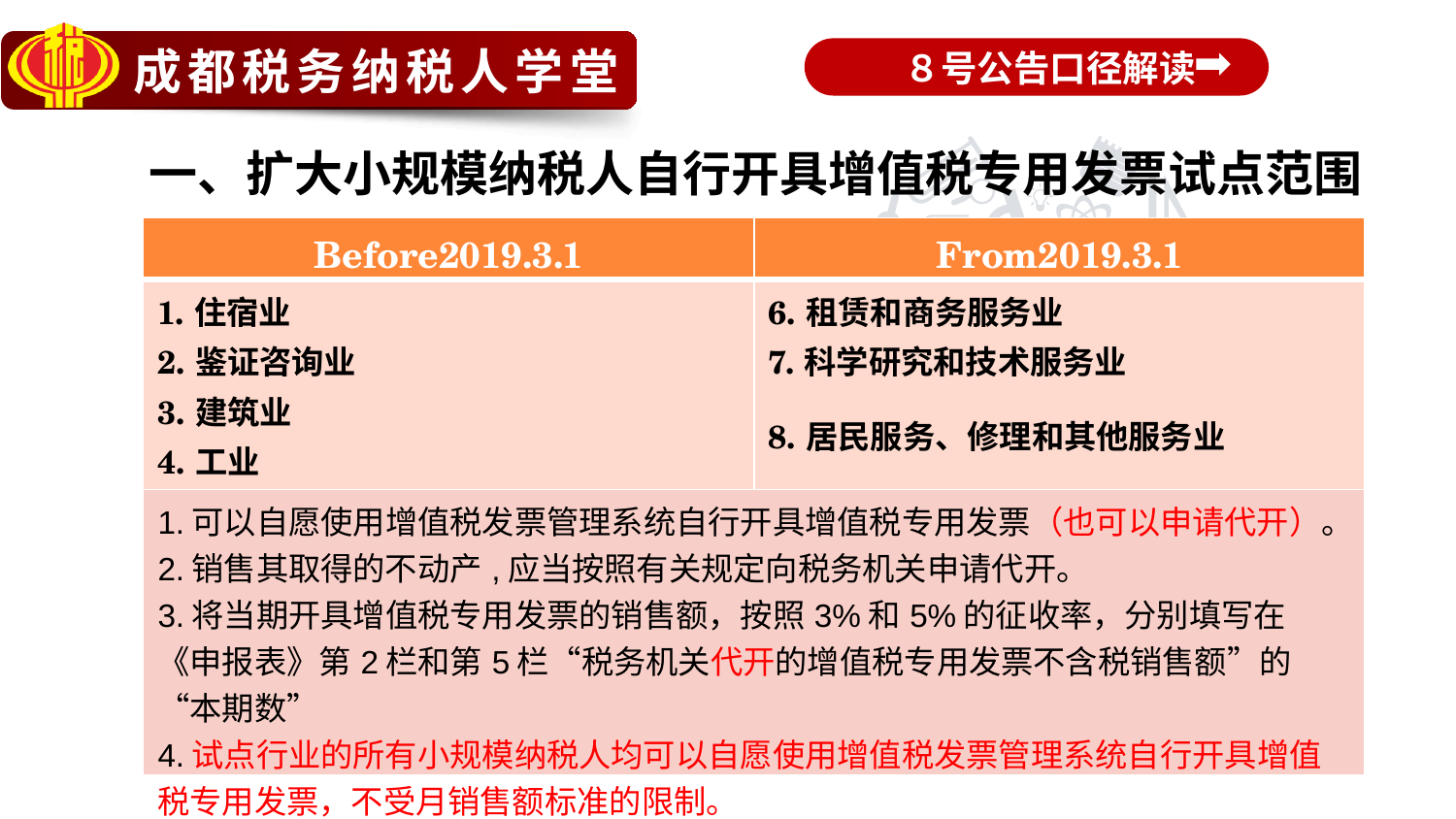

８号公告口径解读

一、扩大小规模纳税人自行开具增值税专用发票试点范围

| Before2019.3.1 | From2019.3.1 |
| --- | --- |
| 1.住宿业 2.鉴证咨询业 3.建筑业 4.工业 5.信息传输软件和信息技术服务业 | 6.租赁和商务服务业 7.科学研究和技术服务业 8.居民服务、修理和其他服务业 |
| 1.可以自愿使用增值税发票管理系统自行开具增值税专用发票（也可以申请代开）。 2.销售其取得的不动产,应当按照有关规定向税务机关申请代开。 3.将当期开具增值税专用发票的销售额，按照3%和5%的征收率，分别填写在《申报表》第2栏和第5栏“税务机关代开的增值税专用发票不含税销售额”的“本期数” 4.试点行业的所有小规模纳税人均可以自愿使用增值税发票管理系统自行开具增值税专用发票，不受月销售额标准的限制。 |  |